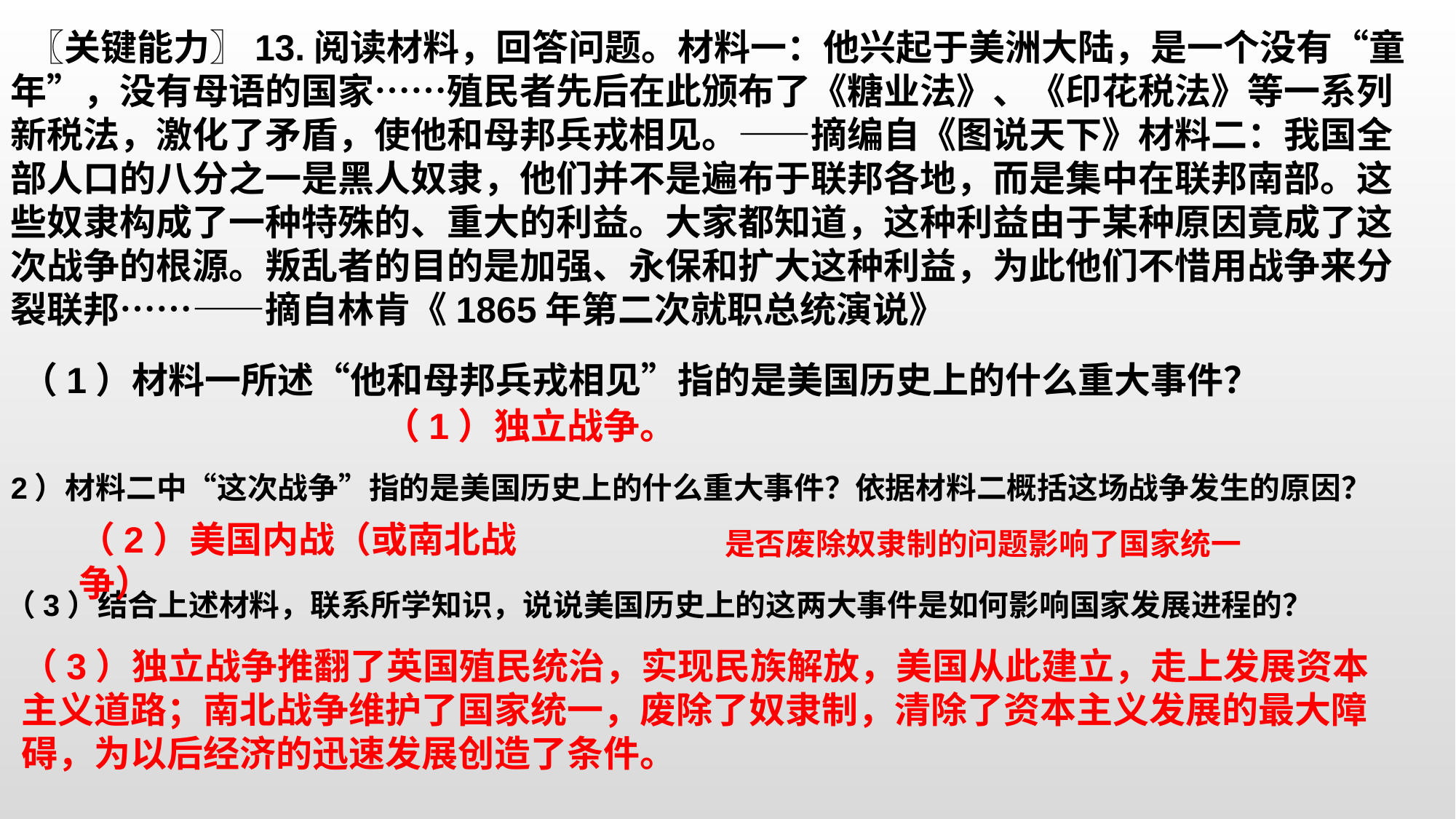

〖关键能力〗13.阅读材料，回答问题。材料一：他兴起于美洲大陆，是一个没有“童年”，没有母语的国家……殖民者先后在此颁布了《糖业法》、《印花税法》等一系列新税法，激化了矛盾，使他和母邦兵戎相见。——摘编自《图说天下》材料二：我国全部人口的八分之一是黑人奴隶，他们并不是遍布于联邦各地，而是集中在联邦南部。这些奴隶构成了一种特殊的、重大的利益。大家都知道，这种利益由于某种原因竟成了这次战争的根源。叛乱者的目的是加强、永保和扩大这种利益，为此他们不惜用战争来分裂联邦……——摘自林肯《1865年第二次就职总统演说》
（1）材料一所述“他和母邦兵戎相见”指的是美国历史上的什么重大事件？
（1）独立战争。
2）材料二中“这次战争”指的是美国历史上的什么重大事件？依据材料二概括这场战争发生的原因？
（2）美国内战（或南北战争）
是否废除奴隶制的问题影响了国家统一
（3）结合上述材料，联系所学知识，说说美国历史上的这两大事件是如何影响国家发展进程的？
（3）独立战争推翻了英国殖民统治，实现民族解放，美国从此建立，走上发展资本主义道路；南北战争维护了国家统一，废除了奴隶制，清除了资本主义发展的最大障碍，为以后经济的迅速发展创造了条件。